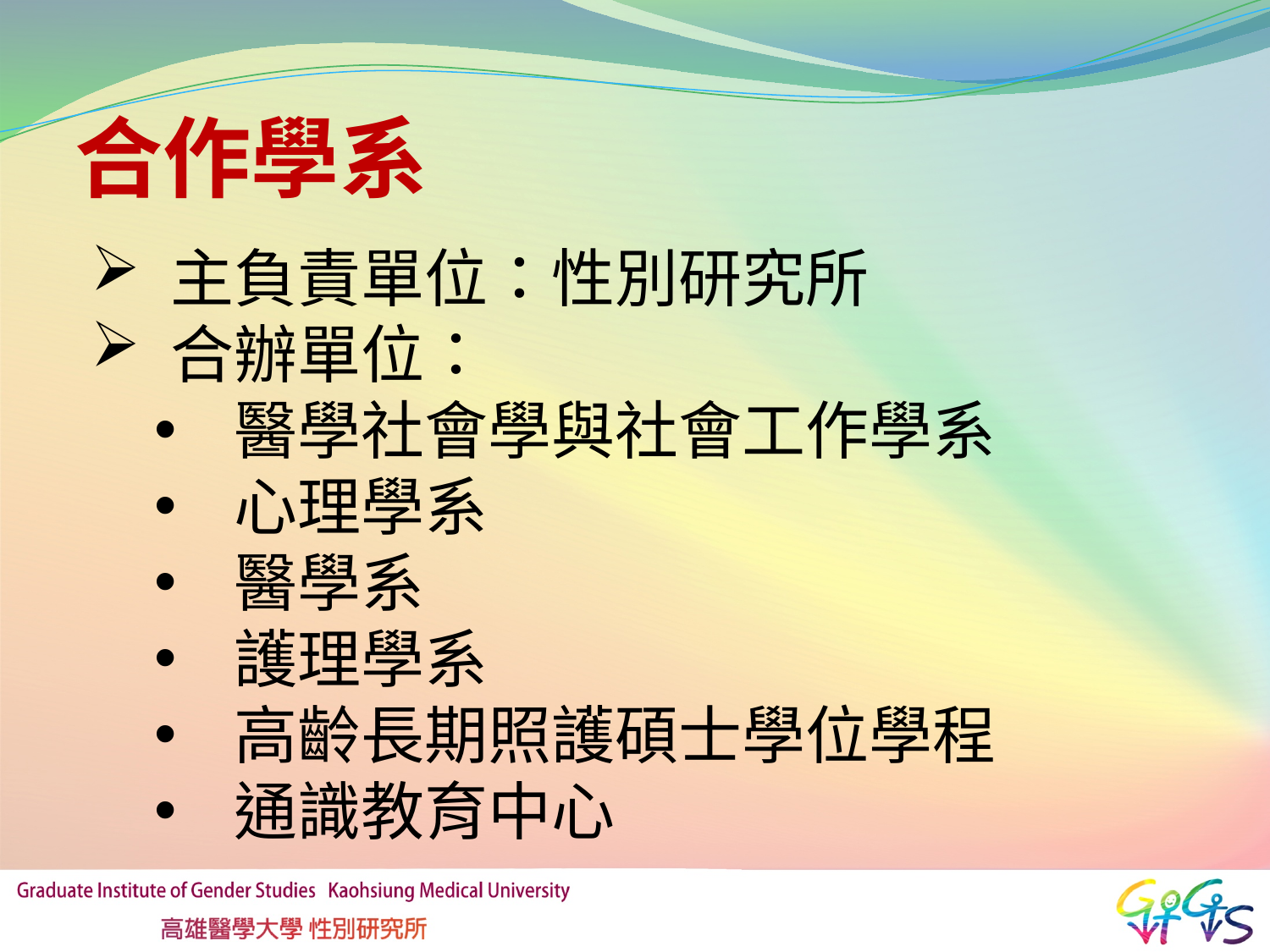

# 合作學系
主負責單位：性別研究所
合辦單位：
醫學社會學與社會工作學系
心理學系
醫學系
護理學系
高齡長期照護碩士學位學程
通識教育中心